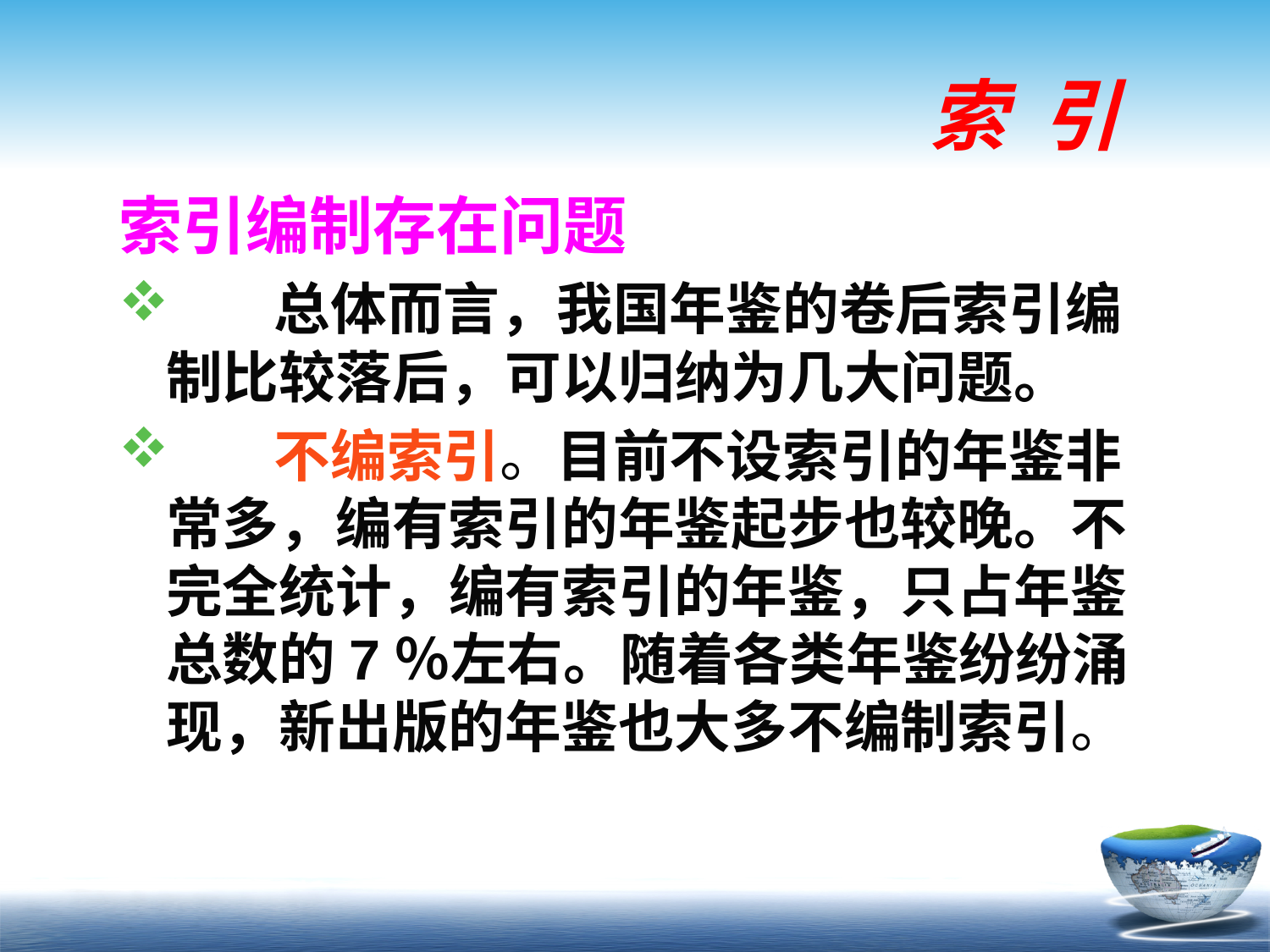

# 索  引
索引编制存在问题
       总体而言，我国年鉴的卷后索引编制比较落后，可以归纳为几大问题。
       不编索引。目前不设索引的年鉴非常多，编有索引的年鉴起步也较晚。不完全统计，编有索引的年鉴，只占年鉴总数的7％左右。随着各类年鉴纷纷涌现，新出版的年鉴也大多不编制索引。